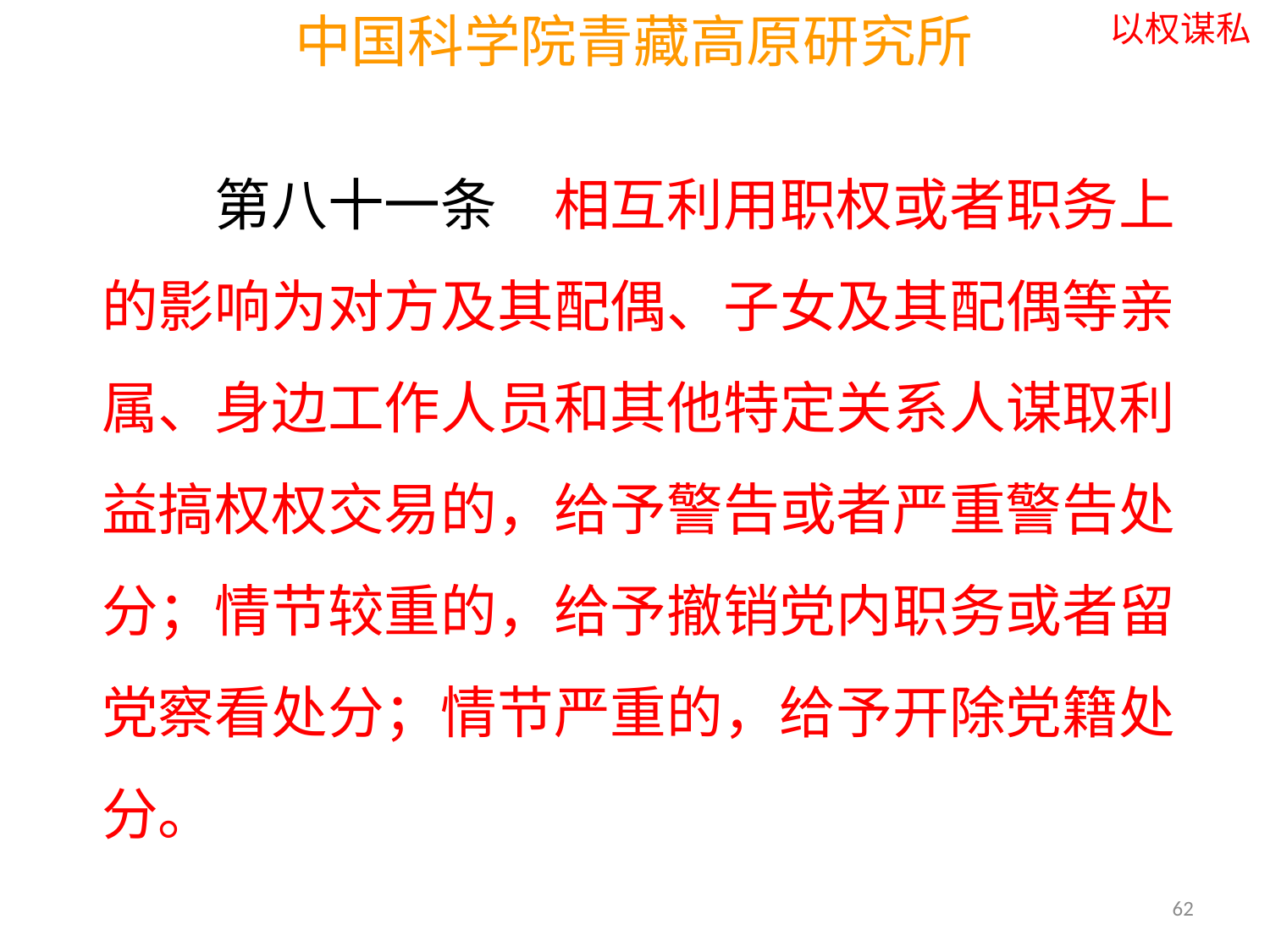

以权谋私
　　第八十一条　相互利用职权或者职务上的影响为对方及其配偶、子女及其配偶等亲属、身边工作人员和其他特定关系人谋取利益搞权权交易的，给予警告或者严重警告处分；情节较重的，给予撤销党内职务或者留党察看处分；情节严重的，给予开除党籍处分。
62